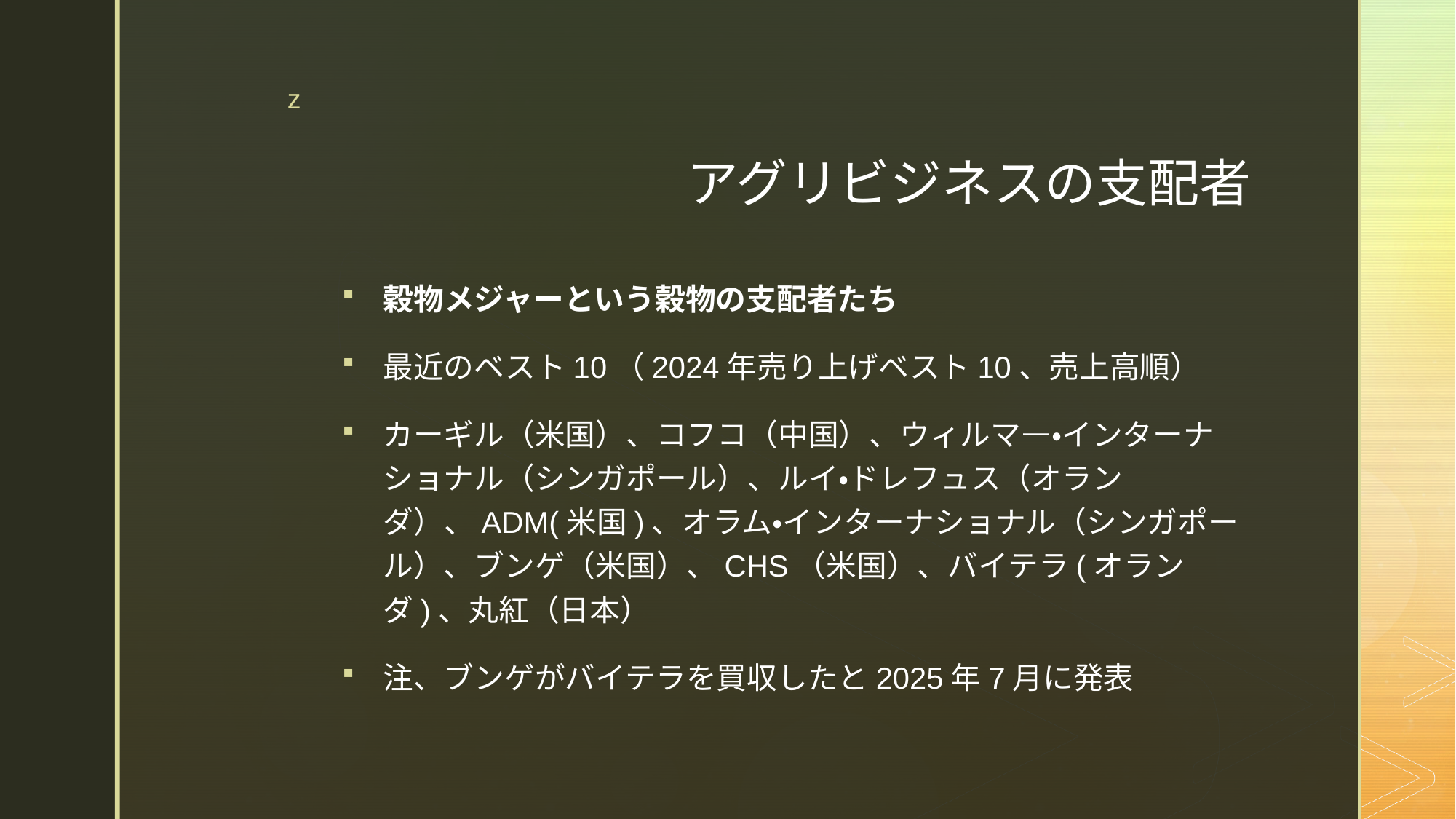

# アグリビジネスの支配者
穀物メジャーという穀物の支配者たち
最近のベスト10（2024年売り上げベスト10、売上高順）
カーギル（米国）、コフコ（中国）、ウィルマ―・インターナショナル（シンガポール）、ルイ・ドレフュス（オランダ）、ADM(米国)、オラム・インターナショナル（シンガポール）、ブンゲ（米国）、CHS（米国）、バイテラ(オランダ)、丸紅（日本）
注、ブンゲがバイテラを買収したと2025年7月に発表